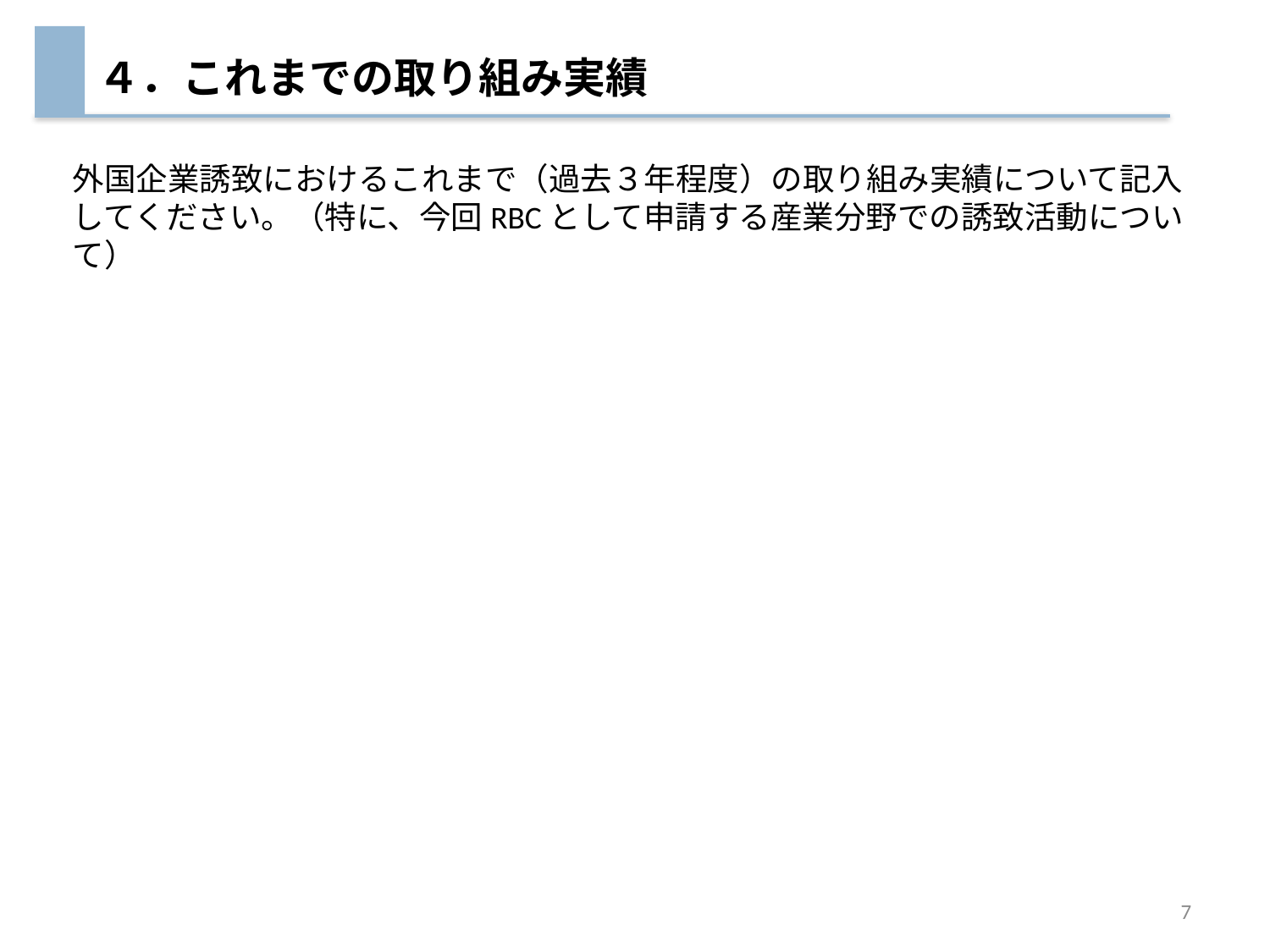

# ４．これまでの取り組み実績
外国企業誘致におけるこれまで（過去３年程度）の取り組み実績について記入してください。（特に、今回RBCとして申請する産業分野での誘致活動について）

7